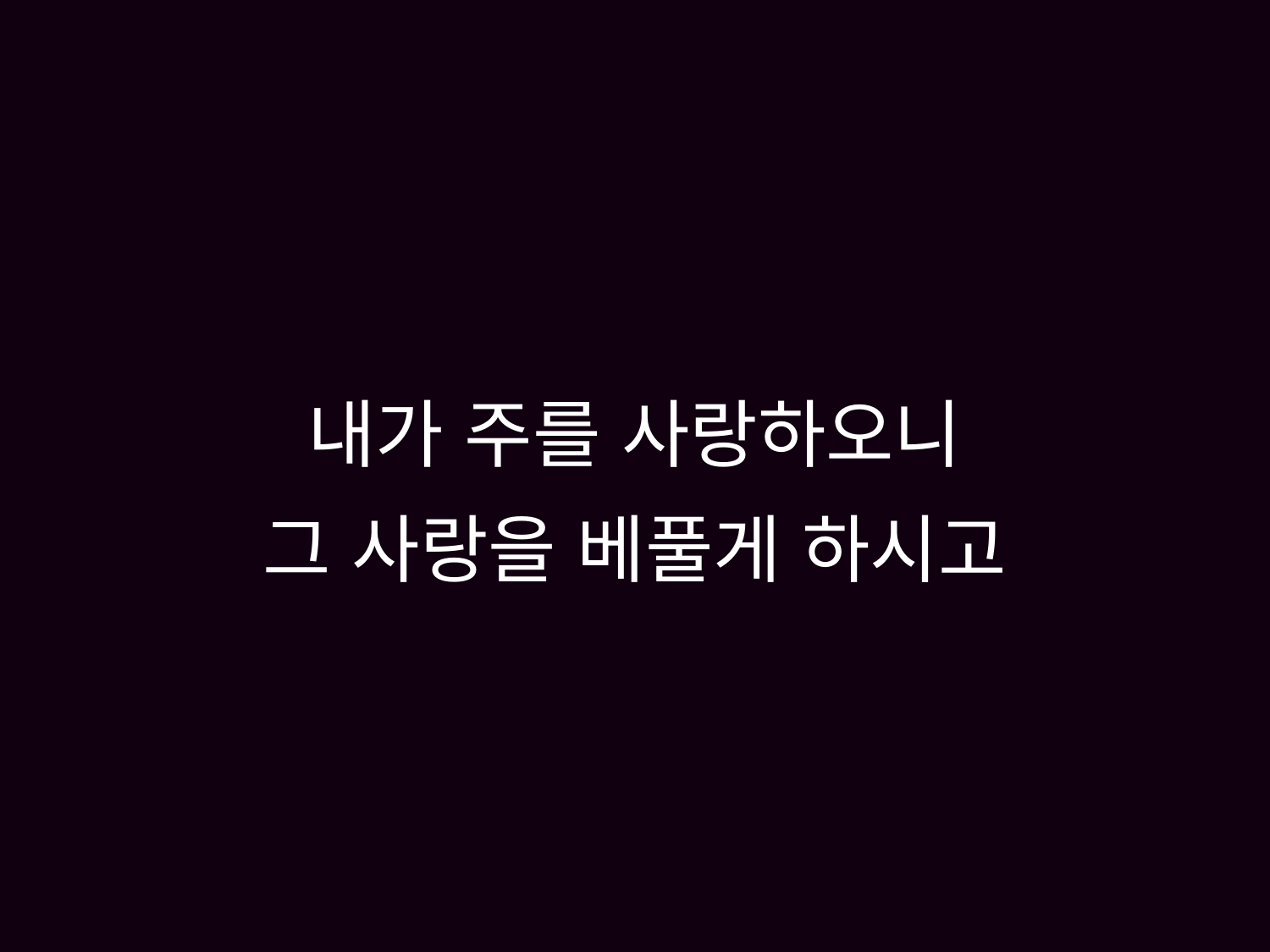

# 내가 주를 사랑하오니 그 사랑을 베풀게 하시고